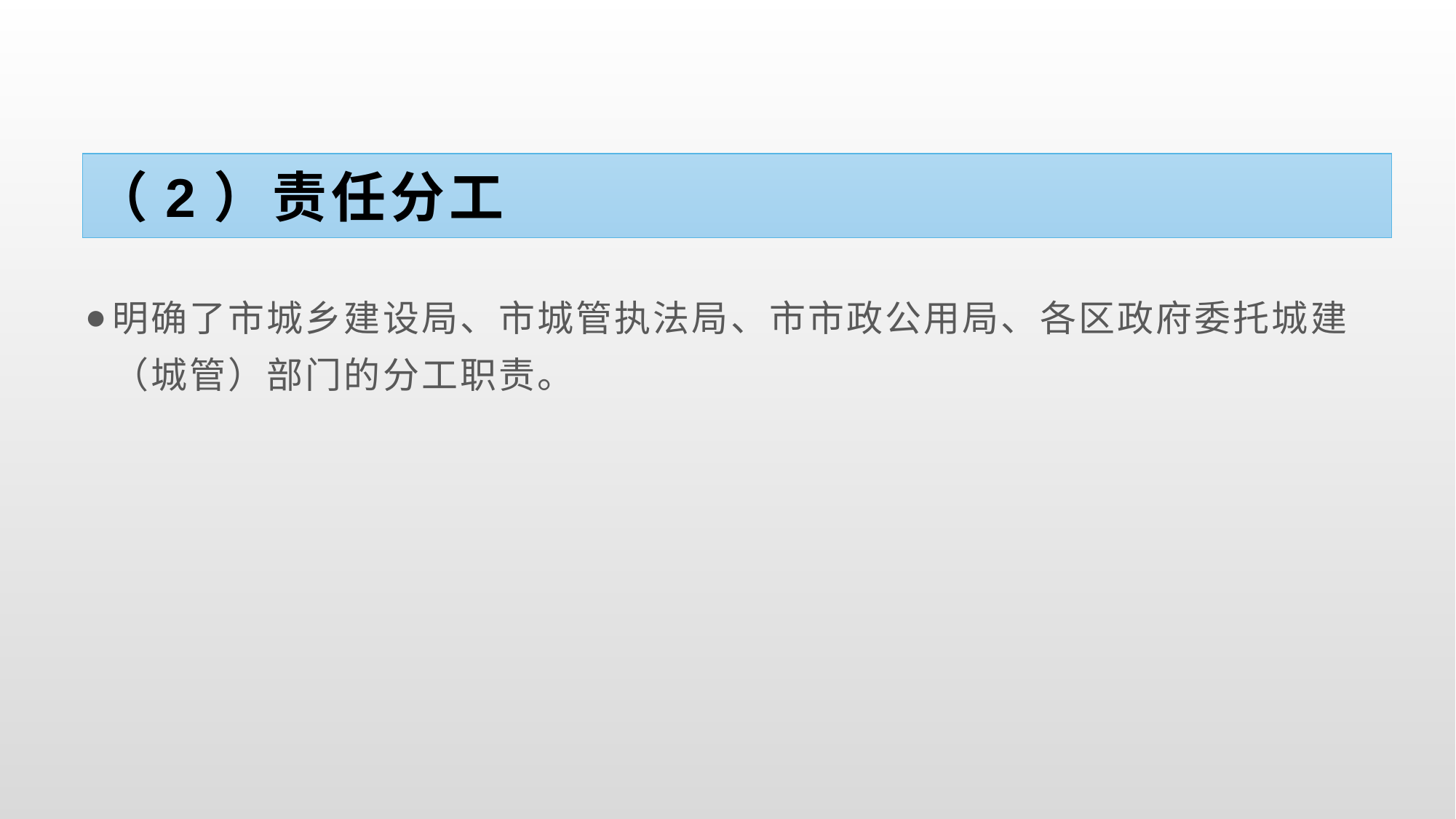

# （2）责任分工
明确了市城乡建设局、市城管执法局、市市政公用局、各区政府委托城建（城管）部门的分工职责。